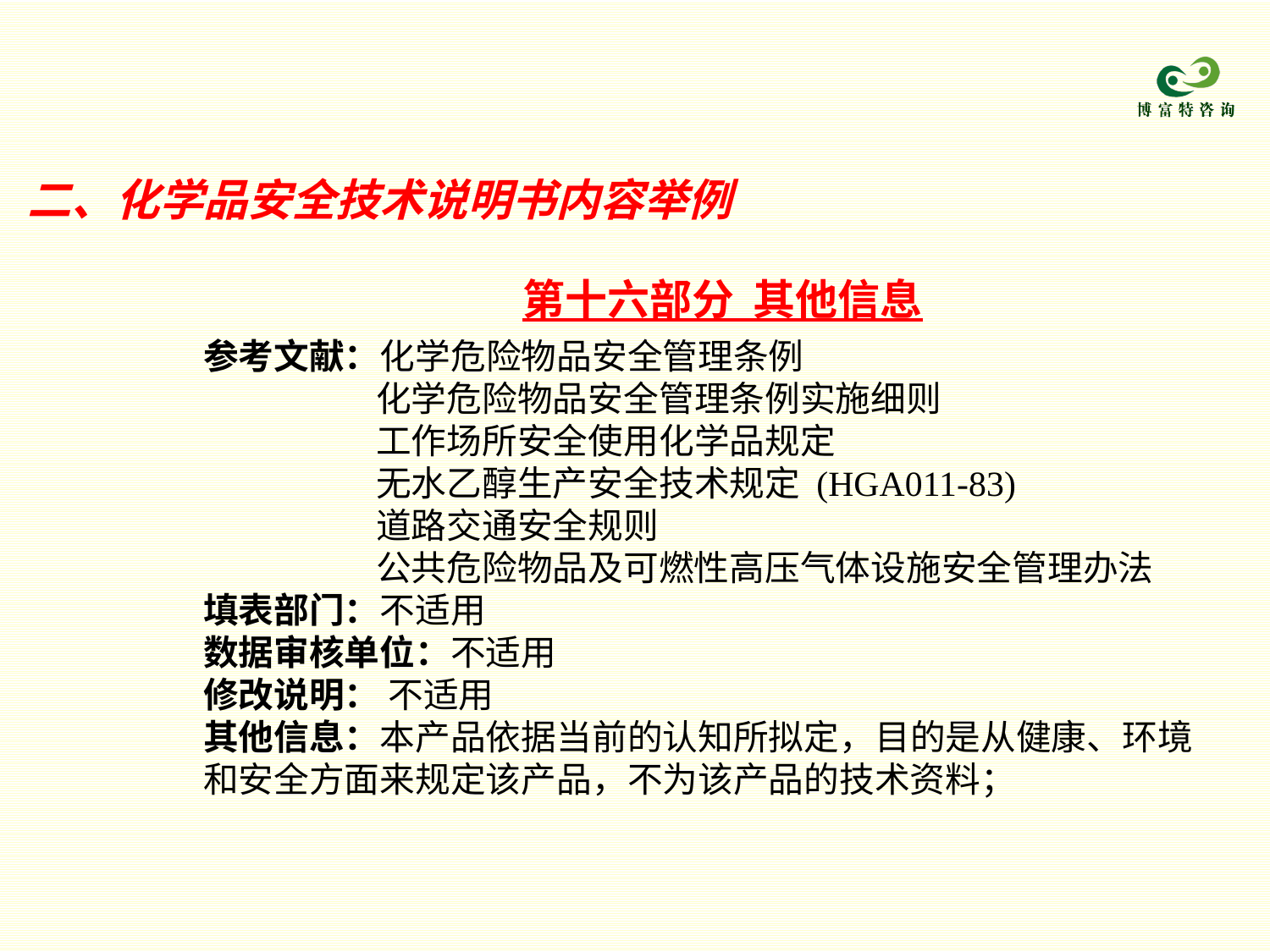

二、化学品安全技术说明书内容举例
 第十六部分  其他信息
参考文献：化学危险物品安全管理条例
                     化学危险物品安全管理条例实施细则
                     工作场所安全使用化学品规定
                     无水乙醇生产安全技术规定 (HGA011-83)
                     道路交通安全规则
                     公共危险物品及可燃性高压气体设施安全管理办法
填表部门：不适用
数据审核单位：不适用
修改说明： 不适用
其他信息：本产品依据当前的认知所拟定，目的是从健康、环境和安全方面来规定该产品，不为该产品的技术资料；